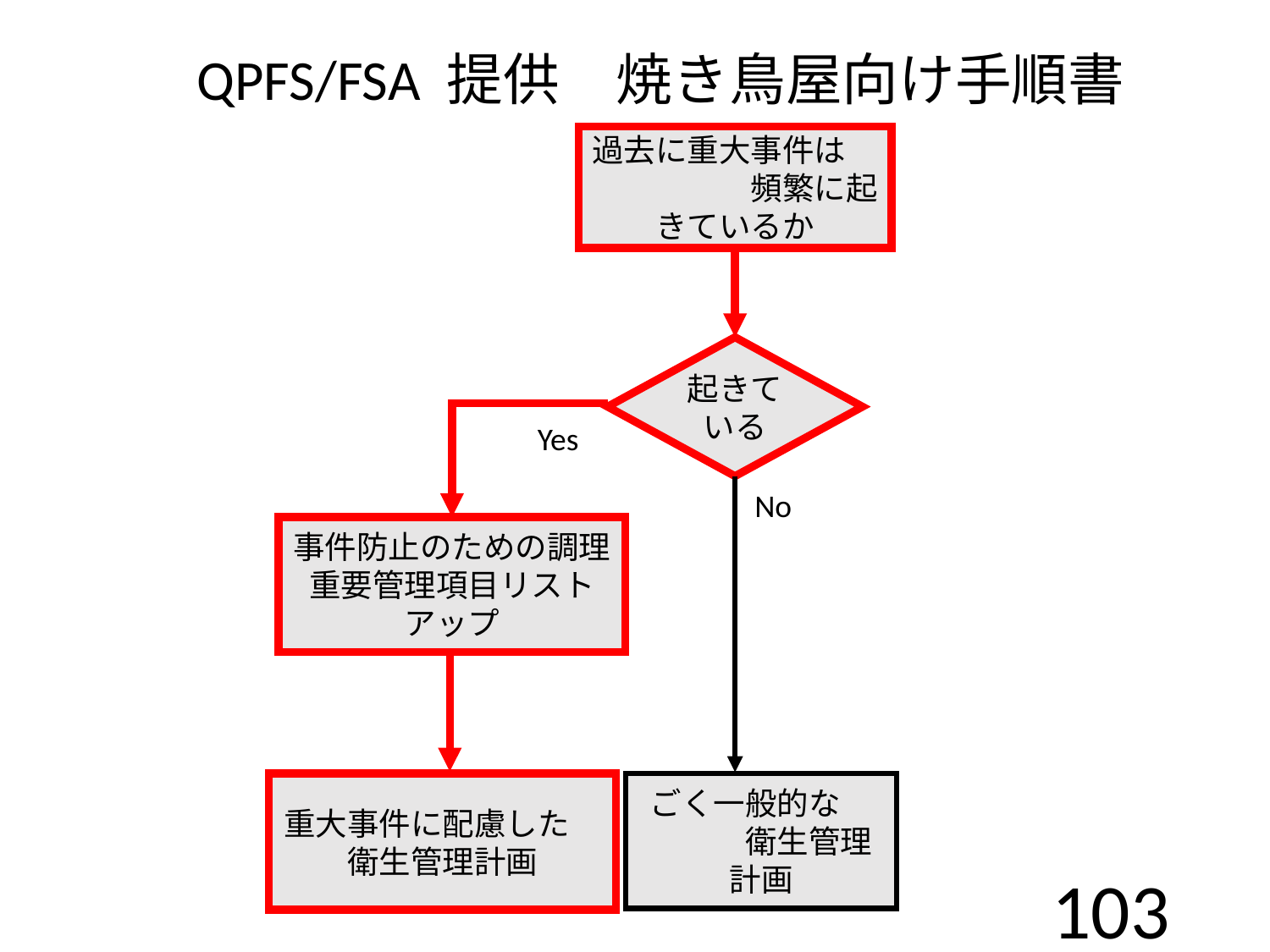

QPFS/FSA 提供　焼き鳥屋向け手順書
過去に重大事件は　　　　　　頻繁に起きているか
起きている
Yes
No
事件防止のための調理重要管理項目リストアップ
重大事件に配慮した　衛生管理計画
ごく一般的な　　　　衛生管理計画
103